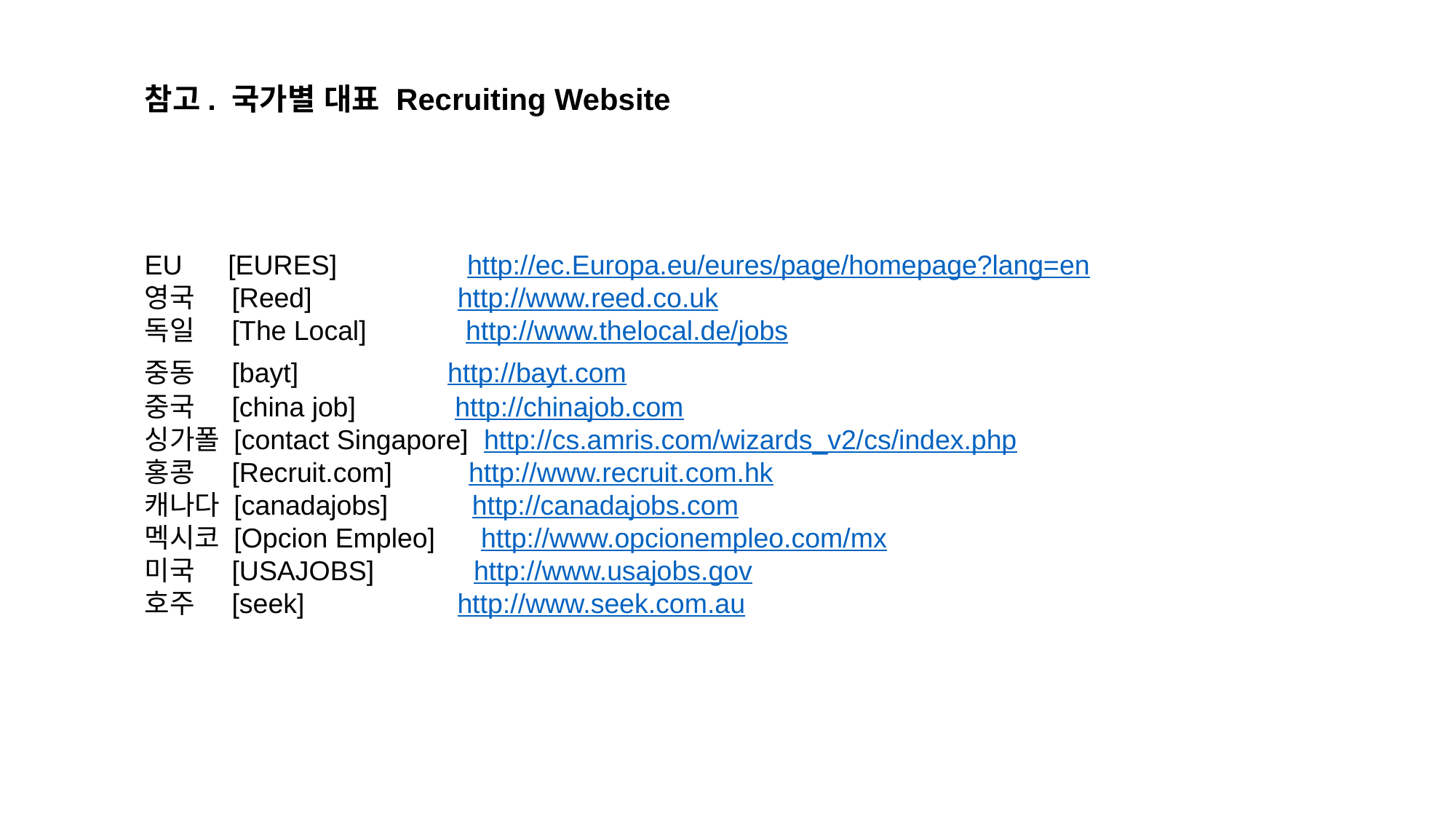

참고. 국가별 대표 Recruiting Website

EU      [EURES]                 http://ec.Europa.eu/eures/page/homepage?lang=en
영국    [Reed]                        http://www.reed.co.uk
독일    [The Local]             http://www.thelocal.de/jobs
중동    [bayt]                   http://bayt.com
중국    [china job]             http://chinajob.com
싱가폴 [contact Singapore]  http://cs.amris.com/wizards_v2/cs/index.php
홍콩    [Recruit.com]          http://www.recruit.com.hk
캐나다 [canadajobs]           http://canadajobs.com
멕시코 [Opcion Empleo]      http://www.opcionempleo.com/mx
미국    [USAJOBS]             http://www.usajobs.gov
호주    [seek]                    http://www.seek.com.au